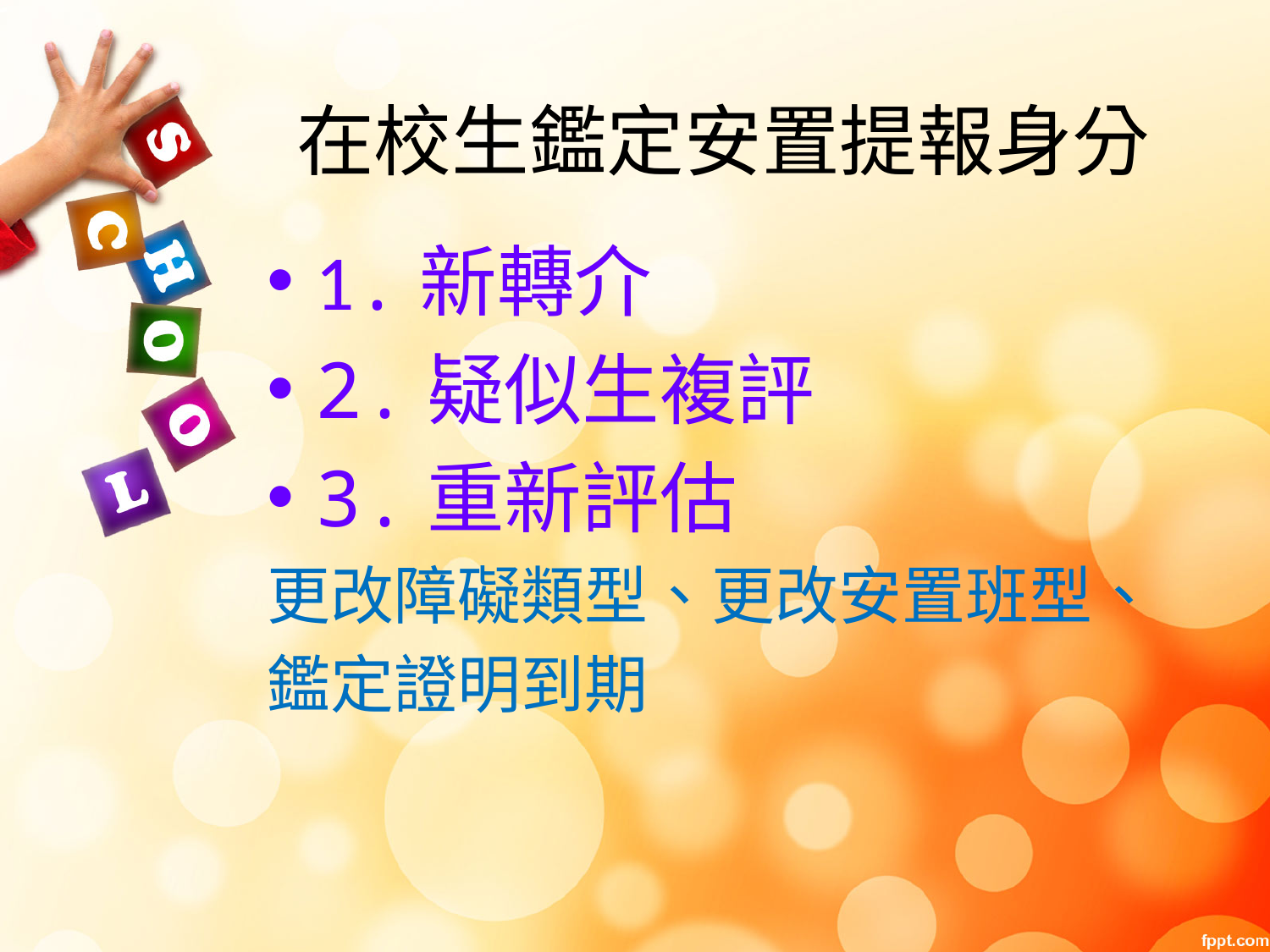

# 在校生鑑定安置提報身分
1.新轉介
2.疑似生複評
3.重新評估
更改障礙類型、更改安置班型、
鑑定證明到期